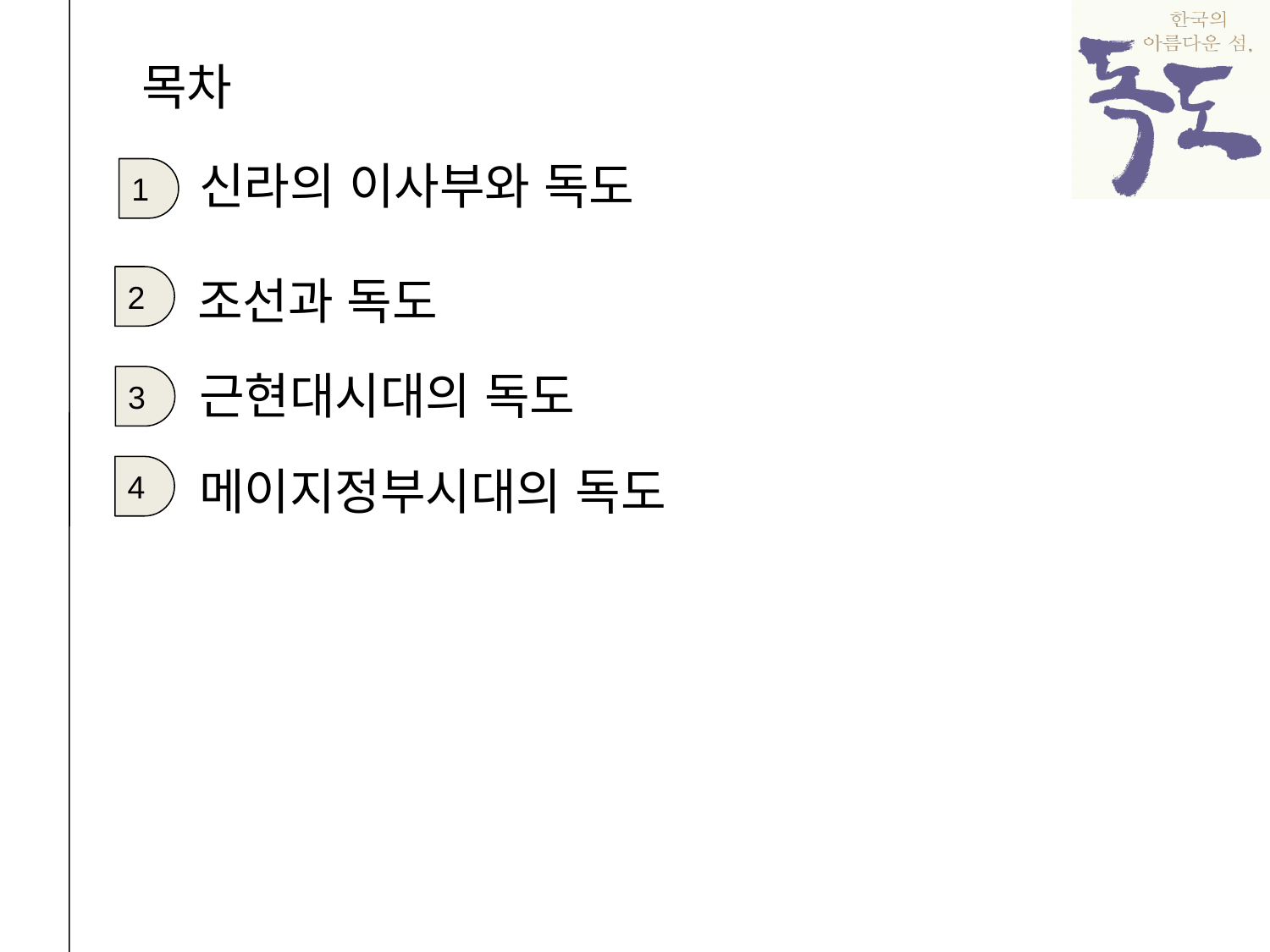

목차
신라의 이사부와 독도
1
조선과 독도
2
근현대시대의 독도
3
메이지정부시대의 독도
4